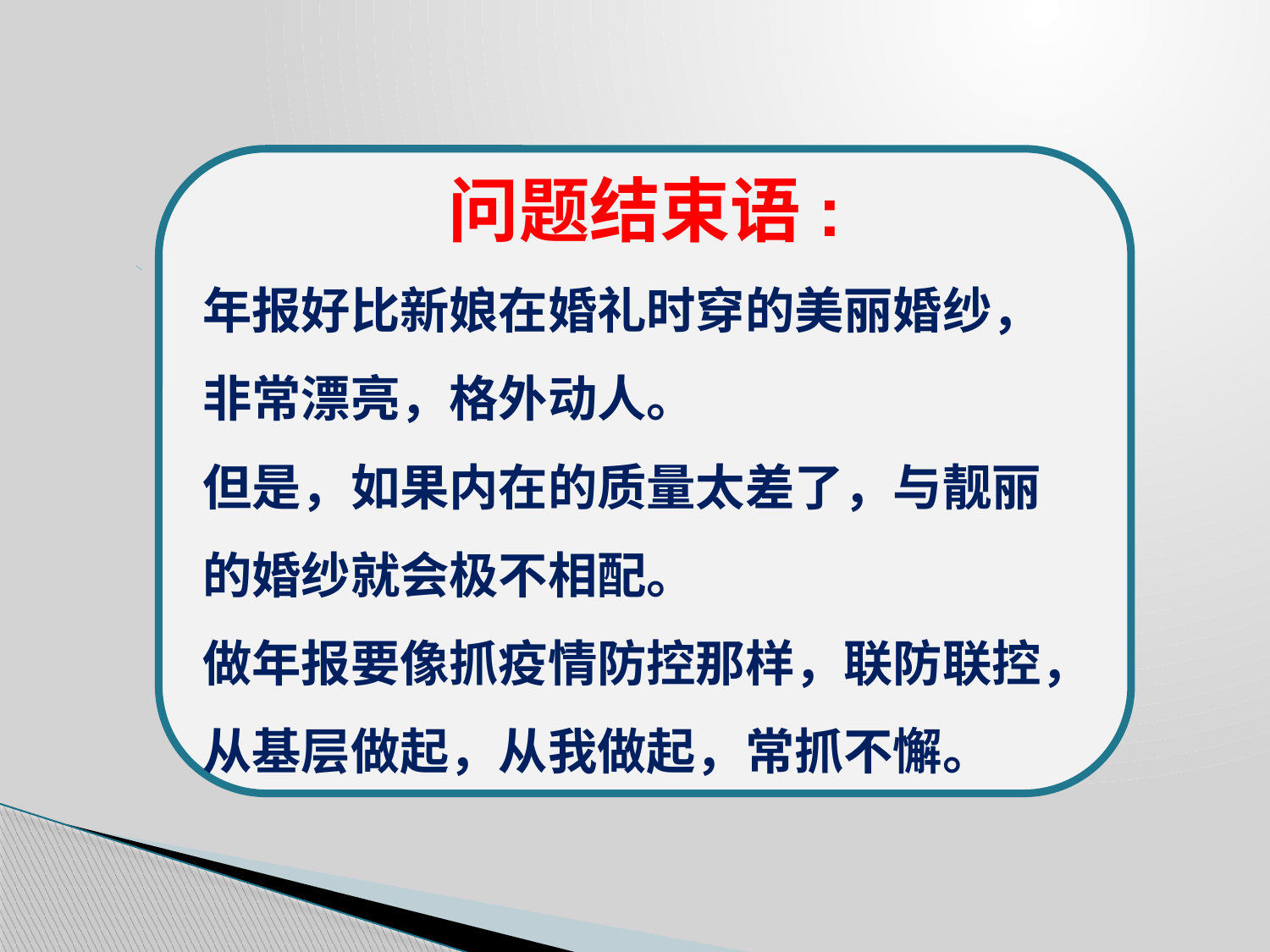

问题结束语:
年报好比新娘在婚礼时穿的美丽婚纱，非常漂亮，格外动人。
但是，如果内在的质量太差了，与靓丽的婚纱就会极不相配。
做年报要像抓疫情防控那样，联防联控，从基层做起，从我做起，常抓不懈。
完